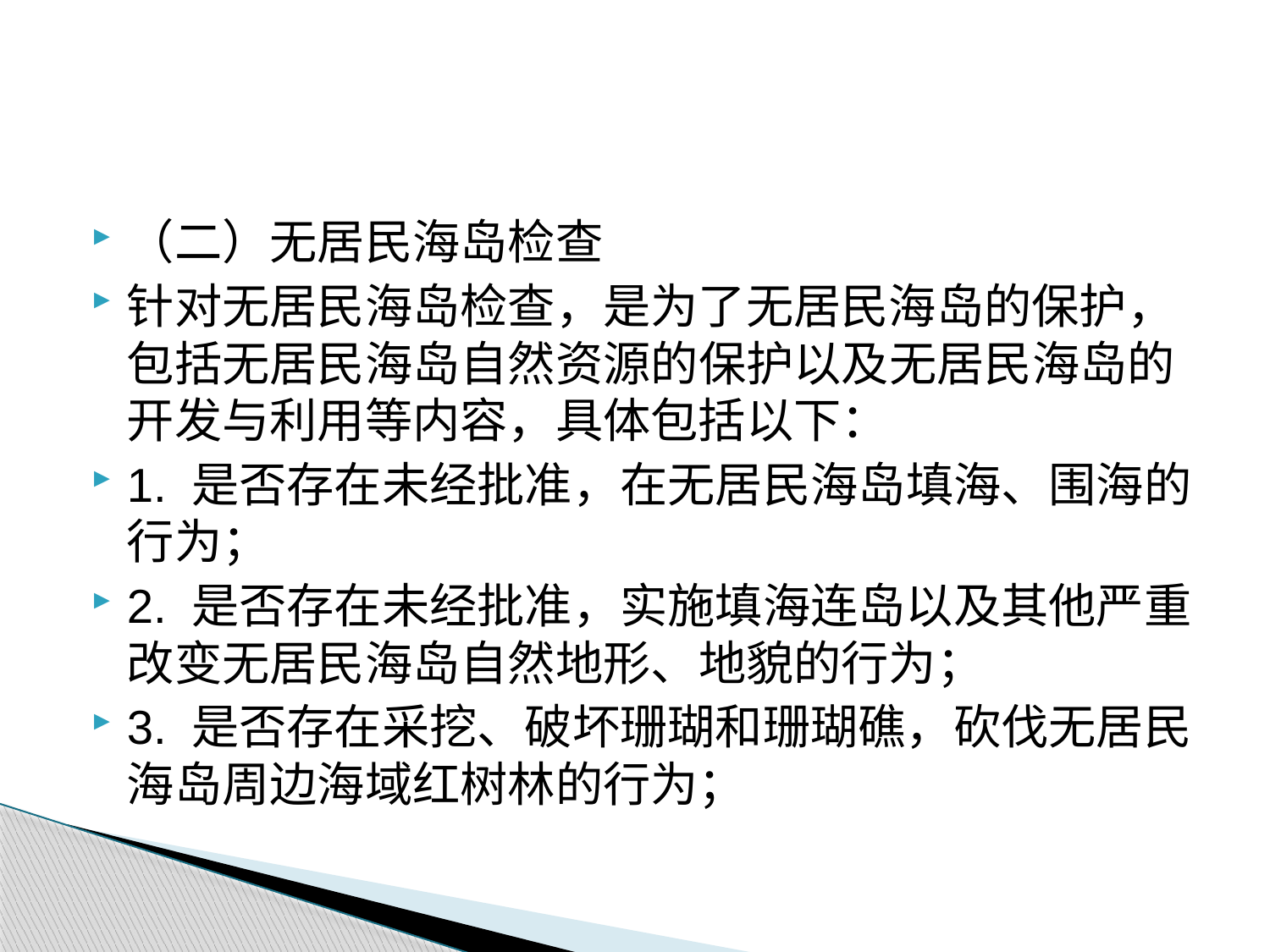

#
（二）无居民海岛检查
针对无居民海岛检查，是为了无居民海岛的保护，包括无居民海岛自然资源的保护以及无居民海岛的开发与利用等内容，具体包括以下：
1. 是否存在未经批准，在无居民海岛填海、围海的行为；
2. 是否存在未经批准，实施填海连岛以及其他严重改变无居民海岛自然地形、地貌的行为；
3. 是否存在采挖、破坏珊瑚和珊瑚礁，砍伐无居民海岛周边海域红树林的行为；